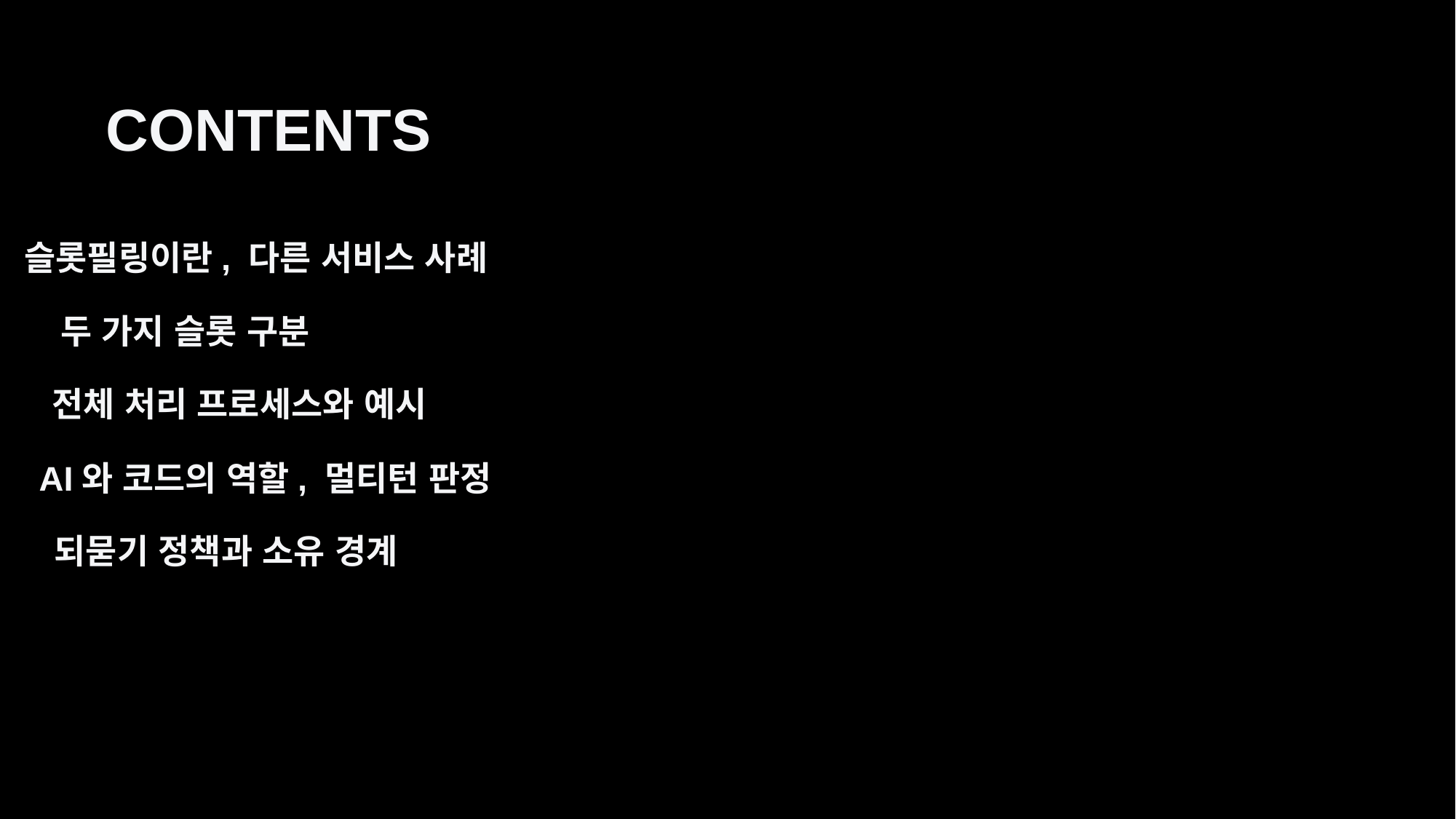

CONTENTS
슬롯필링이란, 다른 서비스 사례
두 가지 슬롯 구분
전체 처리 프로세스와 예시
AI와 코드의 역할, 멀티턴 판정
되묻기 정책과 소유 경계